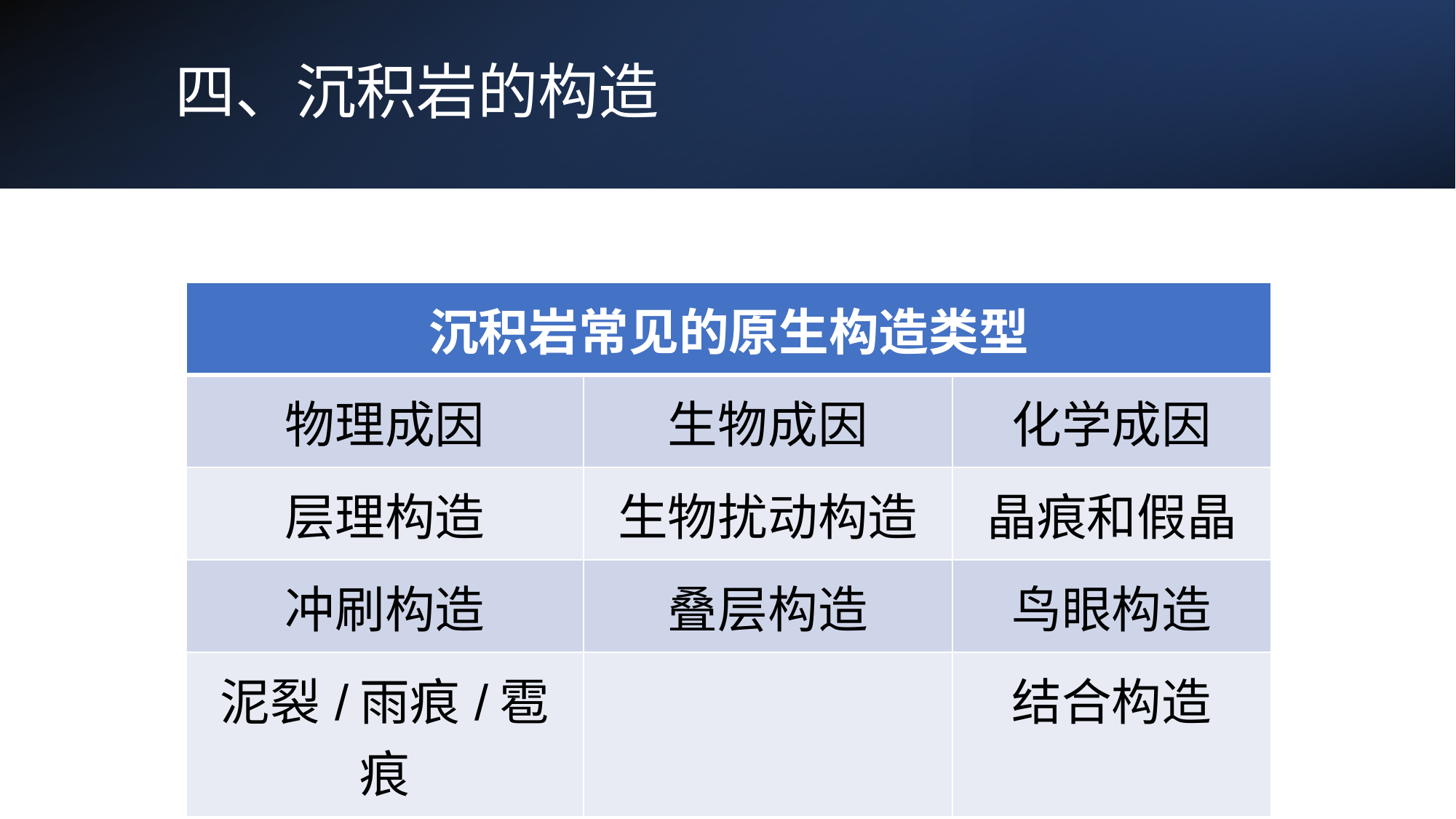

# 四、沉积岩的构造
| 沉积岩常见的原生构造类型 |  |  |
| --- | --- | --- |
| 物理成因 | 生物成因 | 化学成因 |
| 层理构造 | 生物扰动构造 | 晶痕和假晶 |
| 冲刷构造 | 叠层构造 | 鸟眼构造 |
| 泥裂/雨痕/雹痕 |  | 结合构造 |